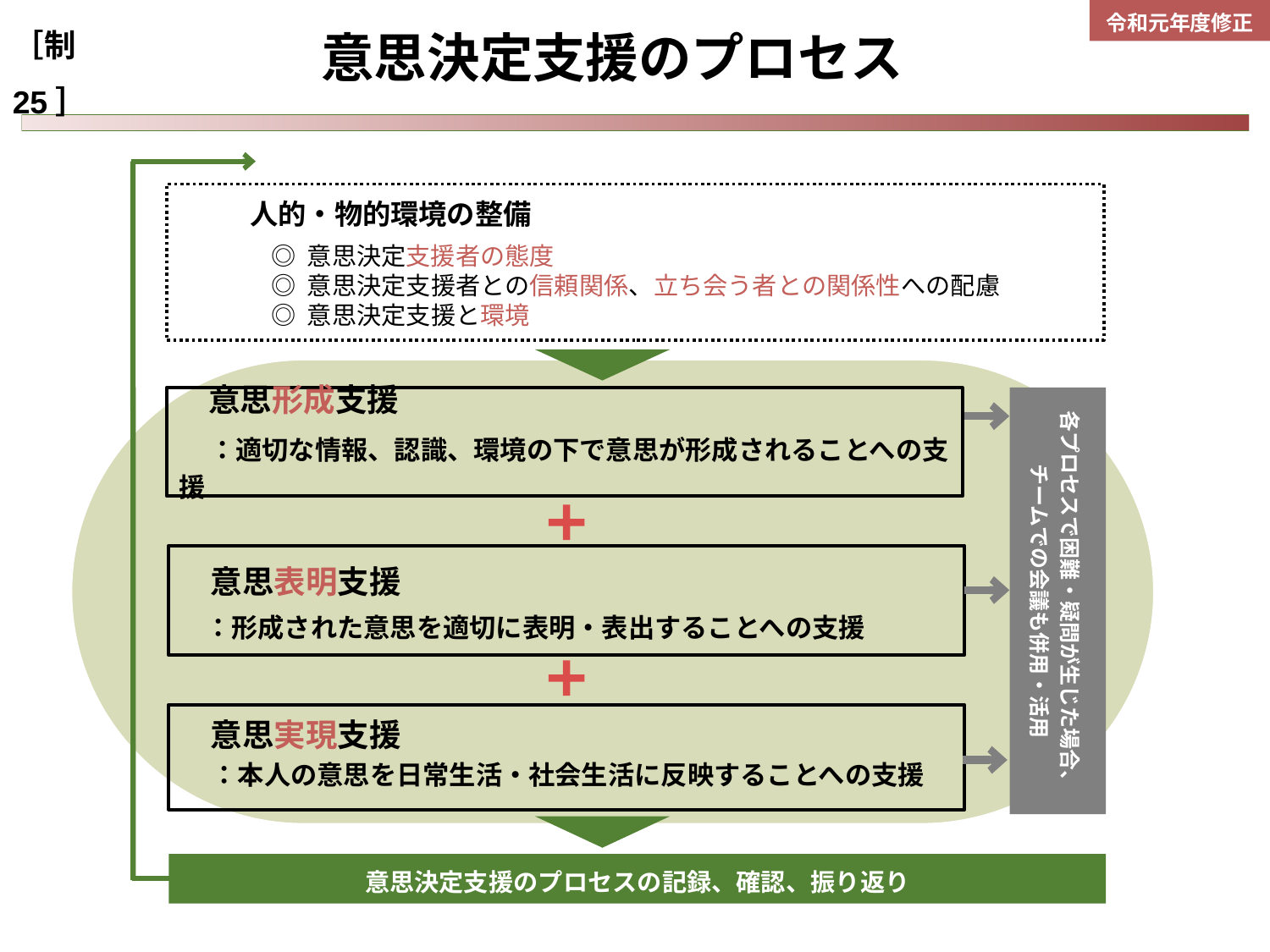

［制25］
令和元年度修正
意思決定支援のプロセス

人的・物的環境の整備
◎ 意思決定支援者の態度
◎ 意思決定支援者との信頼関係、立ち会う者との関係性への配慮
◎ 意思決定支援と環境

   意思形成支援
    ：適切な情報、認識、環境の下で意思が形成されることへの支援
各プロセスで困難・疑問が生じた場合、
チームでの会議も併用・活用

     意思表明支援
    ：形成された意思を適切に表明・表出することへの支援

   意思実現支援
    ：本人の意思を日常生活・社会生活に反映することへの支援

意思決定支援のプロセスの記録、確認、振り返り